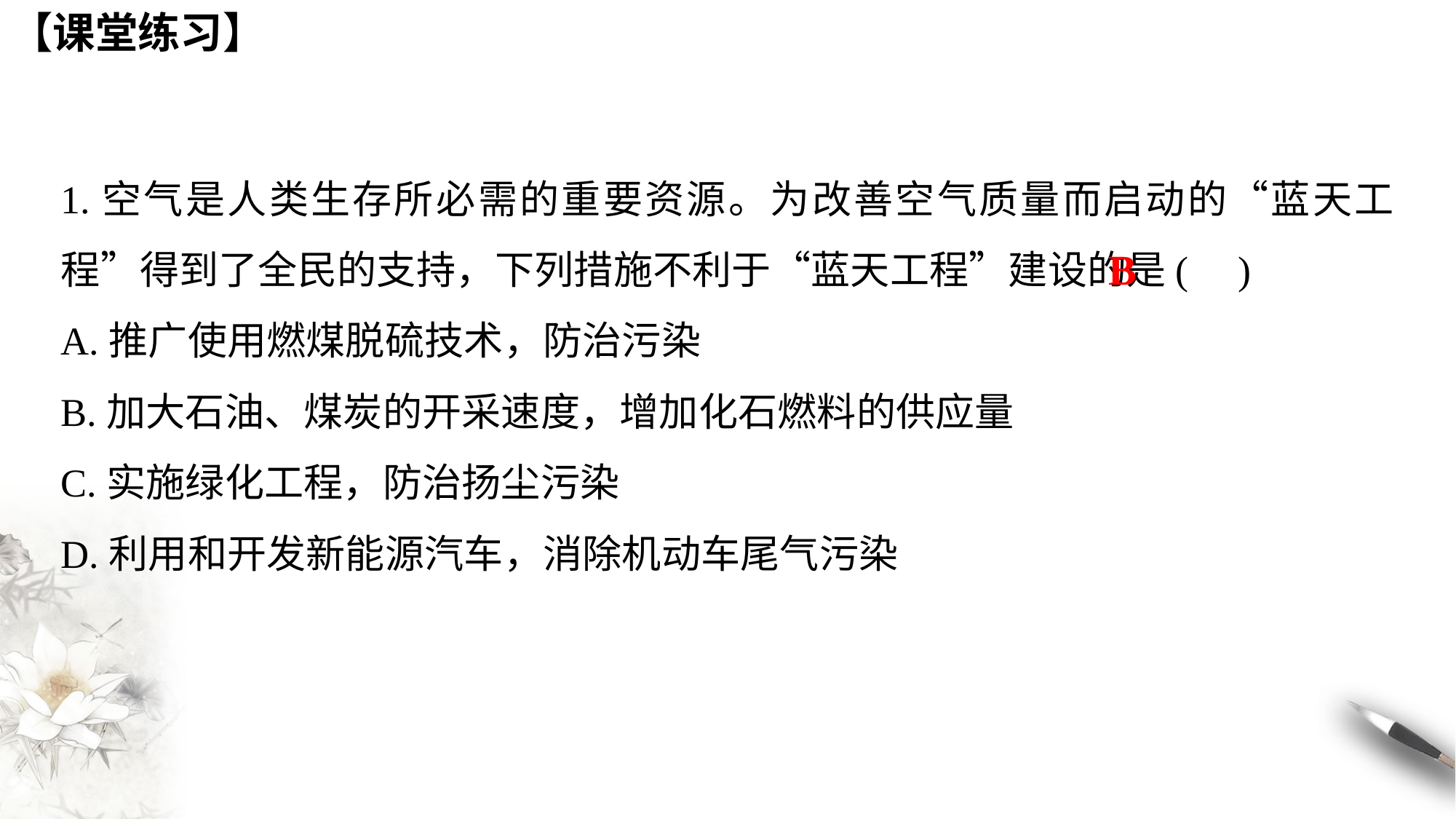

【课堂练习】
1.空气是人类生存所必需的重要资源。为改善空气质量而启动的“蓝天工程”得到了全民的支持，下列措施不利于“蓝天工程”建设的是(     )
A.推广使用燃煤脱硫技术，防治污染
B.加大石油、煤炭的开采速度，增加化石燃料的供应量
C.实施绿化工程，防治扬尘污染
D.利用和开发新能源汽车，消除机动车尾气污染
B